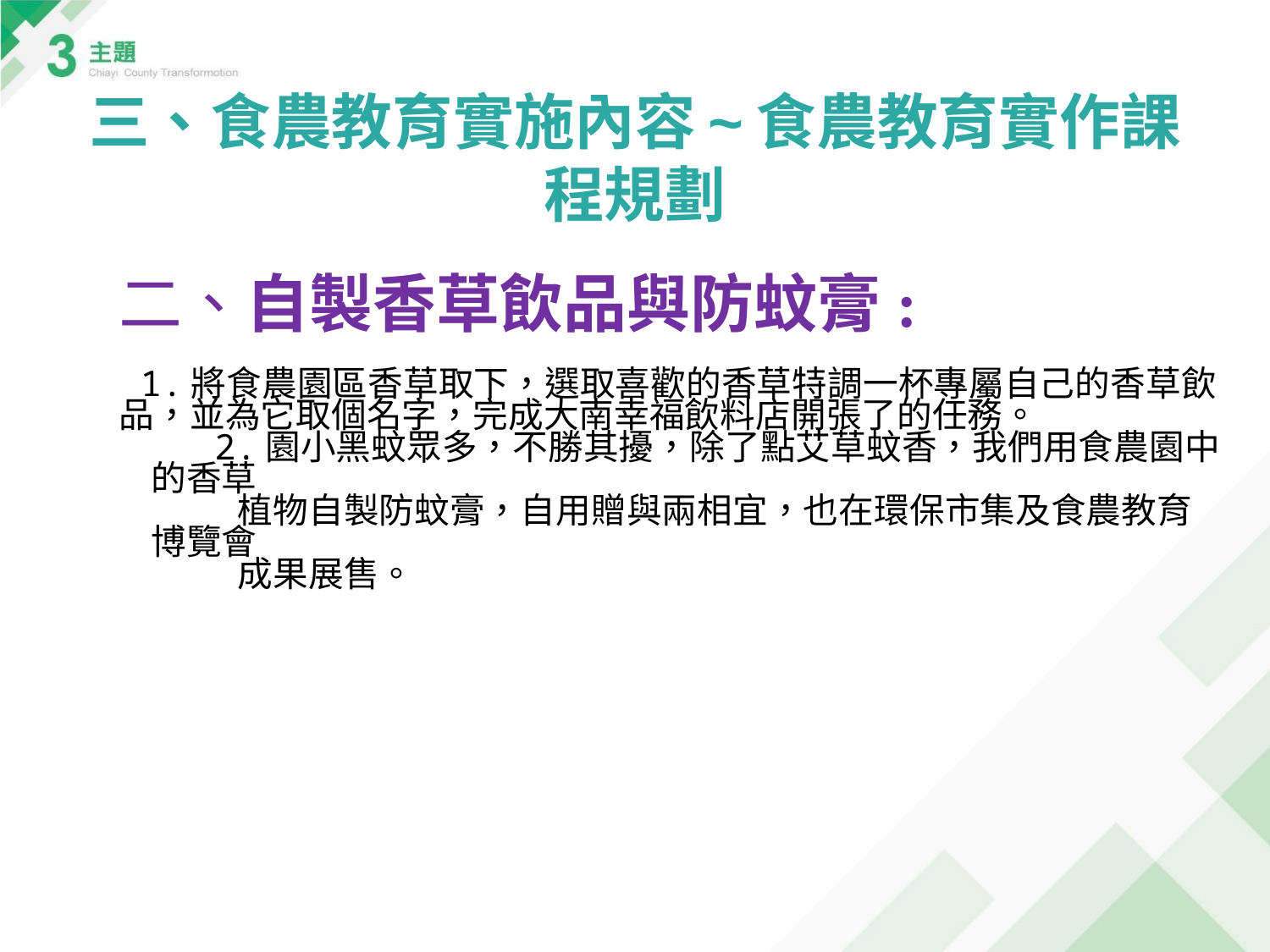

# 三、食農教育實施內容~食農教育實作課程規劃

二、自製香草飲品與防蚊膏:

 1.將食農園區香草取下，選取喜歡的香草特調一杯專屬自己的香草飲品，並為它取個名字，完成大南幸福飲料店開張了的任務。
   2.園小黑蚊眾多，不勝其擾，除了點艾草蚊香，我們用食農園中的香草
          植物自製防蚊膏，自用贈與兩相宜，也在環保市集及食農教育博覽會
          成果展售。